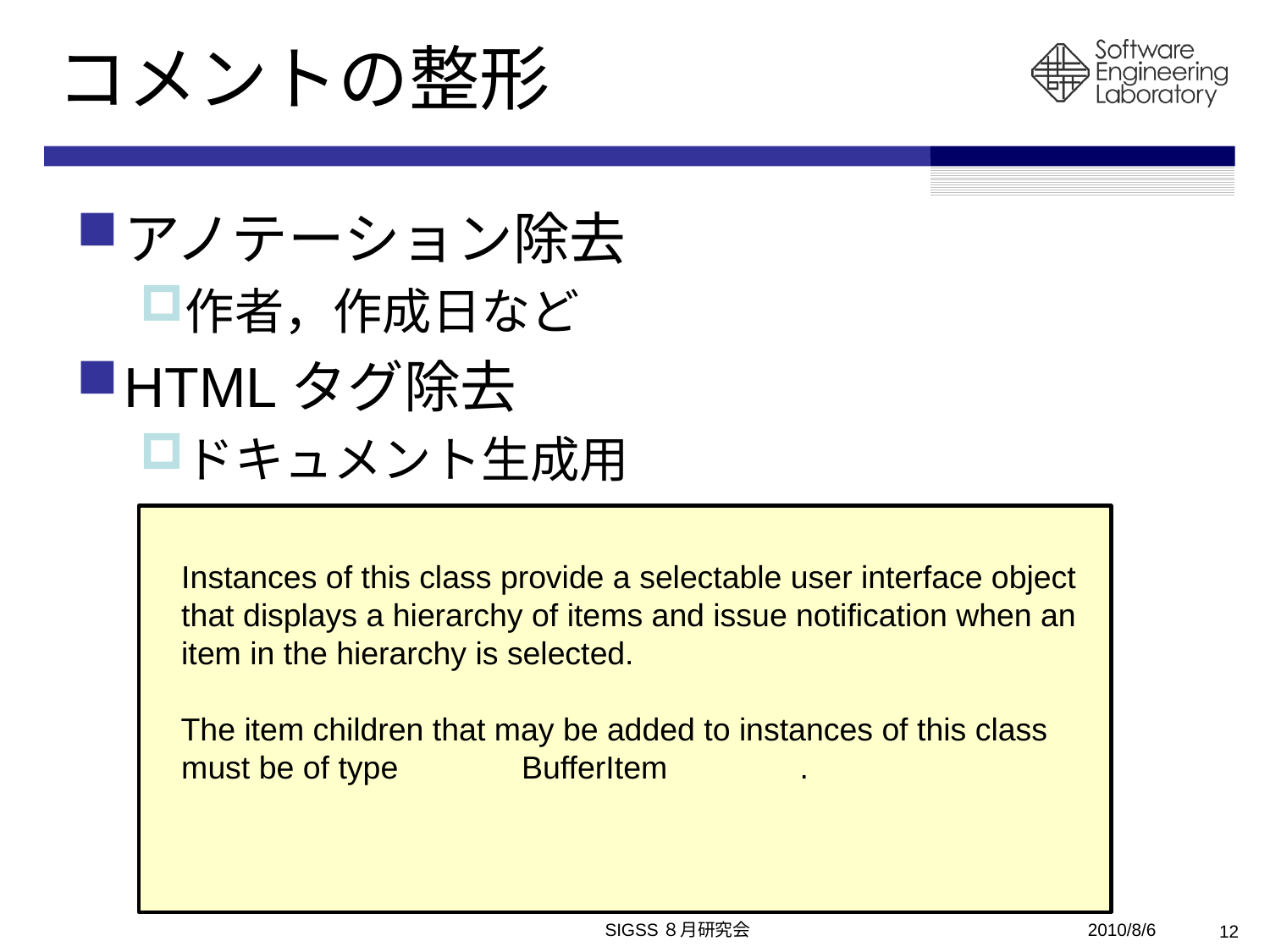

# コメントの整形
アノテーション除去
作者，作成日など
HTMLタグ除去
ドキュメント生成用
/**
 * Instances of this class provide a selectable user interface object
 * that displays a hierarchy of items and issue notification when an
 * item in the hierarchy is selected.
 * <p>
 * The item children that may be added to instances of this class
 * must be of type <code> BufferItem< /code> .
 * </p>
 * @j2sPrefix
 */

SIGSS８月研究会
2010/8/6
12